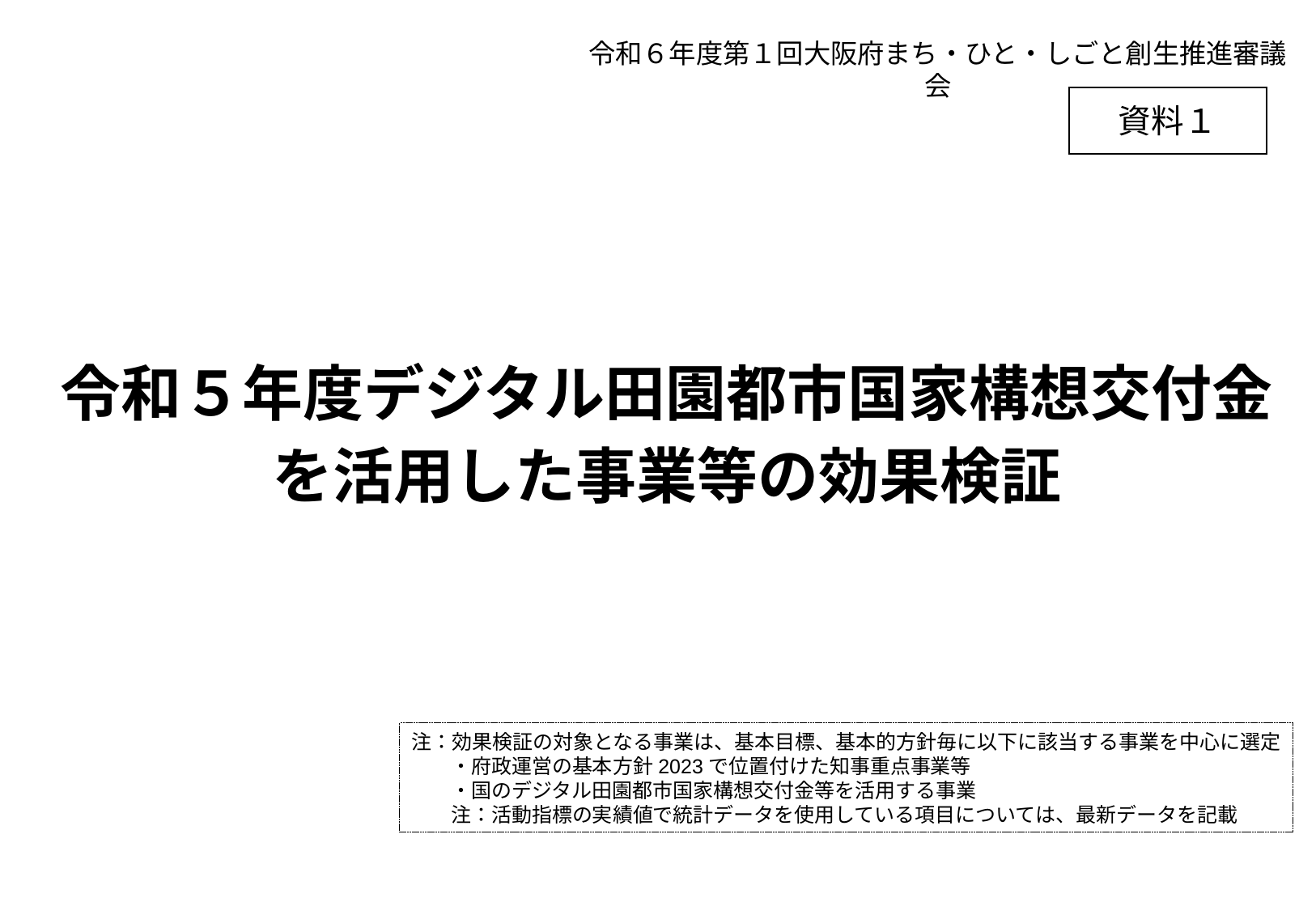

令和６年度第１回大阪府まち・ひと・しごと創生推進審議会
資料１
令和５年度デジタル田園都市国家構想交付金
を活用した事業等の効果検証
注：効果検証の対象となる事業は、基本目標、基本的方針毎に以下に該当する事業を中心に選定
・府政運営の基本方針2023で位置付けた知事重点事業等
・国のデジタル田園都市国家構想交付金等を活用する事業
注：活動指標の実績値で統計データを使用している項目については、最新データを記載